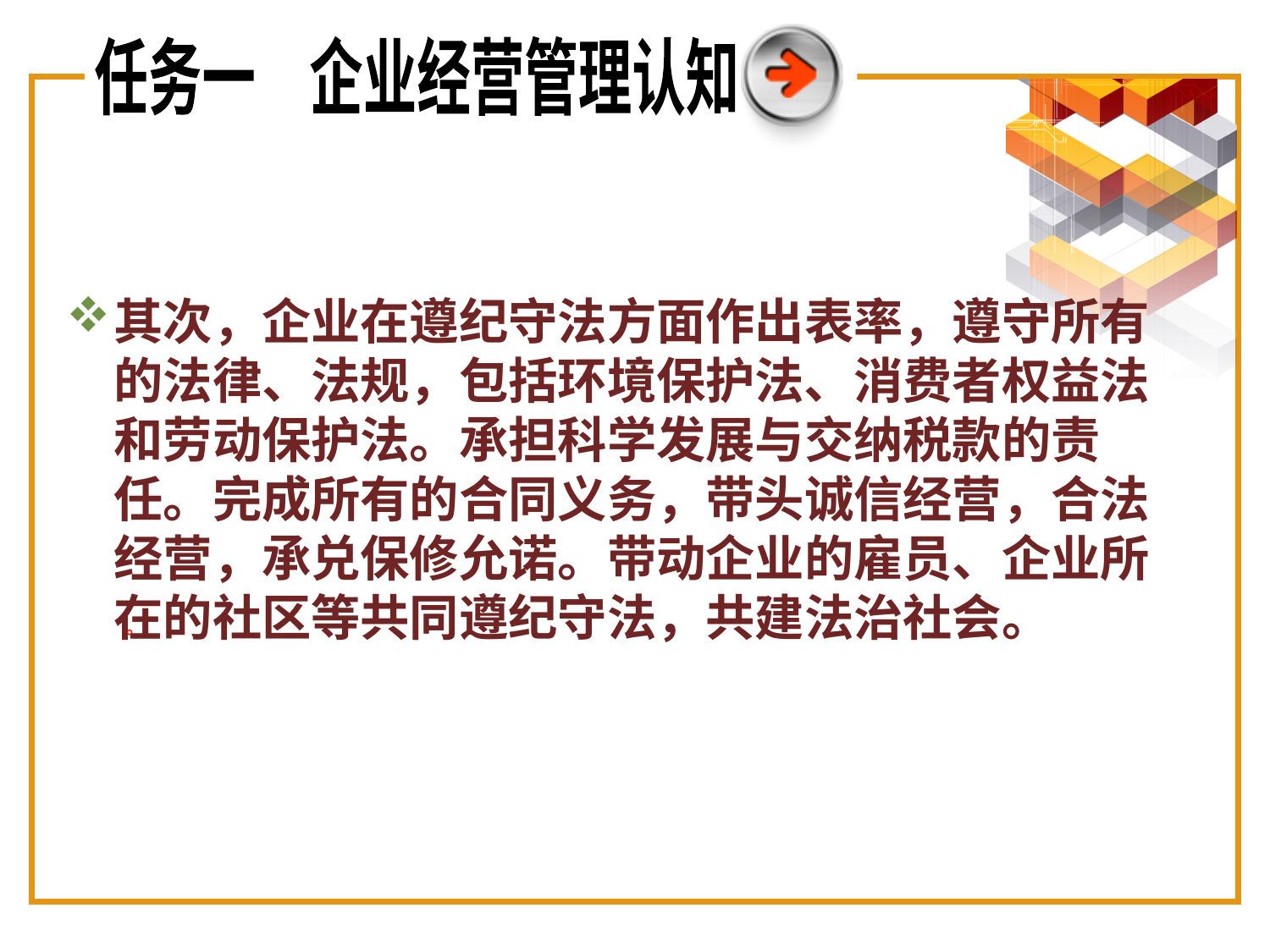

任务一　企业经营管理认知

其次，企业在遵纪守法方面作出表率，遵守所有的法律、法规，包括环境保护法、消费者权益法和劳动保护法。承担科学发展与交纳税款的责任。完成所有的合同义务，带头诚信经营，合法经营，承兑保修允诺。带动企业的雇员、企业所在的社区等共同遵纪守法，共建法治社会。
。